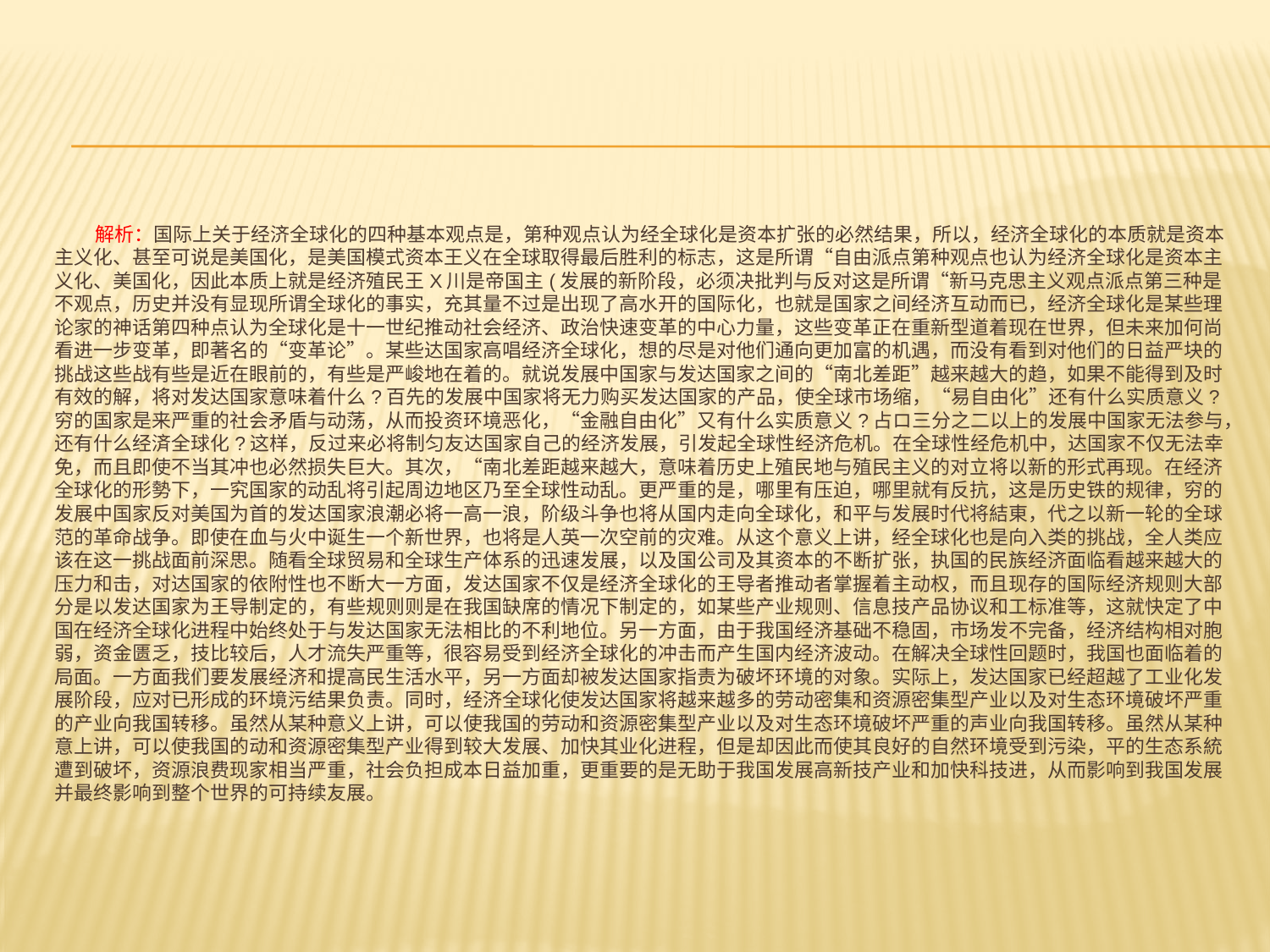

#
        解析：国际上关于经济全球化的四种基本观点是，第种观点认为经全球化是资本扩张的必然结果，所以，经济全球化的本质就是资本主义化、甚至可说是美国化，是美国模式资本王义在全球取得最后胜利的标志，这是所谓“自由派点第种观点也认为经济全球化是资本主义化、美国化，因此本质上就是经济殖民王X川是帝国主(发展的新阶段，必须决批判与反对这是所谓“新马克思主义观点派点第三种是不观点，历史并没有显现所谓全球化的事实，充其量不过是出现了高水开的国际化，也就是国家之间经济互动而已，经济全球化是某些理论家的神话第四种点认为全球化是十一世纪推动社会经济、政治快速变革的中心力量，这些变革正在重新型道着现在世界，但未来加何尚看进一步变革，即著名的“变革论”。某些达国家高唱经济全球化，想的尽是对他们通向更加富的机遇，而没有看到对他们的日益严块的挑战这些战有些是近在眼前的，有些是严峻地在着的。就说发展中国家与发达国家之间的“南北差距”越来越大的趋，如果不能得到及时有效的解，将对发达国家意味着什么?百先的发展中国家将无力购买发达国家的产品，使全球市场缩，“易自由化”还有什么实质意义?穷的国家是来严重的社会矛盾与动荡，从而投资环境恶化，“金融自由化”又有什么实质意义?占ロ三分之二以上的发展中国家无法参与，还有什么经済全球化?这样，反过来必将制匀友达国家自己的经济发展，引发起全球性经济危机。在全球性经危机中，达国家不仅无法幸免，而且即使不当其冲也必然损失巨大。其次，“南北差距越来越大，意味着历史上殖民地与殖民主义的对立将以新的形式再现。在经济全球化的形勢下，一究国家的动乱将引起周边地区乃至全球性动乱。更严重的是，哪里有压迫，哪里就有反抗，这是历史铁的规律，穷的发展中国家反对美国为首的发达国家浪潮必将一高一浪，阶级斗争也将从国内走向全球化，和平与发展时代将結東，代之以新一轮的全球范的革命战争。即使在血与火中诞生一个新世界，也将是人英一次空前的灾难。从这个意义上讲，经全球化也是向入类的挑战，全人类应该在这一挑战面前深思。随看全球贸易和全球生产体系的迅速发展，以及国公司及其资本的不断扩张，执国的民族经济面临看越来越大的压力和击，对达国家的依附性也不断大一方面，发达国家不仅是经济全球化的王导者推动者掌握着主动权，而且现存的国际经济规则大部分是以发达国家为王导制定的，有些规则则是在我国缺席的情况下制定的，如某些产业规则、信息技产品协议和工标准等，这就快定了中国在经济全球化进程中始终处于与发达国家无法相比的不利地位。另一方面，由于我国经济基础不稳固，市场发不完备，经济结构相对胞弱，资金匮乏，技比较后，人才流失严重等，很容易受到经济全球化的冲击而产生国内经济波动。在解决全球性回题时，我国也面临着的局面。一方面我们要发展经济和提高民生活水平，另一方面却被发达国家指责为破坏环境的对象。实际上，发达国家已经超越了工业化发展阶段，应对已形成的环境污结果负责。同时，经济全球化使发达国家将越来越多的劳动密集和资源密集型产业以及对生态环境破坏严重的产业向我国转移。虽然从某种意义上讲，可以使我国的劳动和资源密集型产业以及对生态环境破坏严重的声业向我国转移。虽然从某种意上讲，可以使我国的动和资源密集型产业得到较大发展、加快其业化进程，但是却因此而使其良好的自然环境受到污染，平的生态系統遭到破坏，资源浪费现家相当严重，社会负担成本日益加重，更重要的是无助于我国发展高新技产业和加快科技进，从而影响到我国发展并最终影响到整个世界的可持续友展。